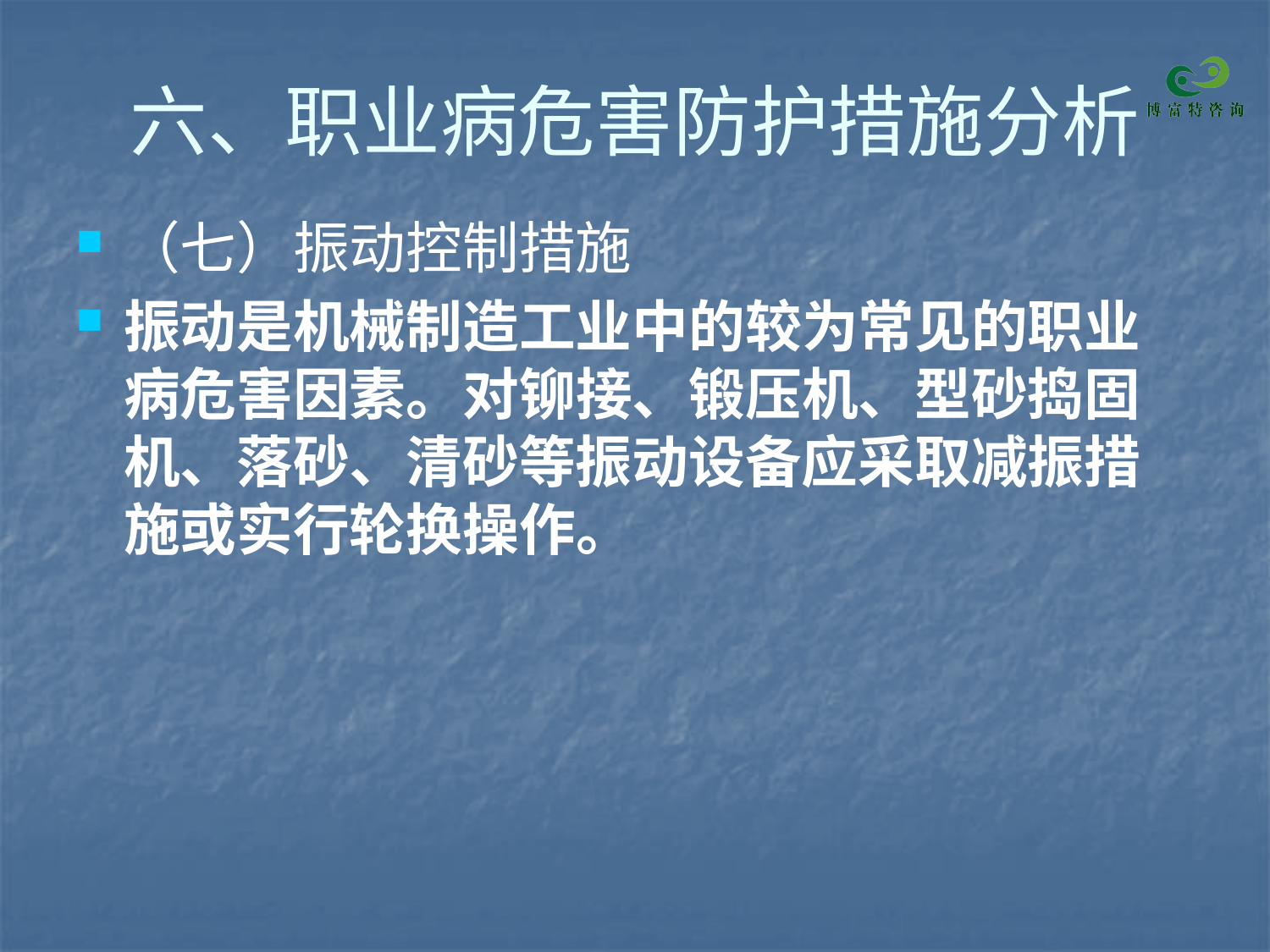

# 六、职业病危害防护措施分析
（七）振动控制措施
振动是机械制造工业中的较为常见的职业病危害因素。对铆接、锻压机、型砂捣固机、落砂、清砂等振动设备应采取减振措施或实行轮换操作。